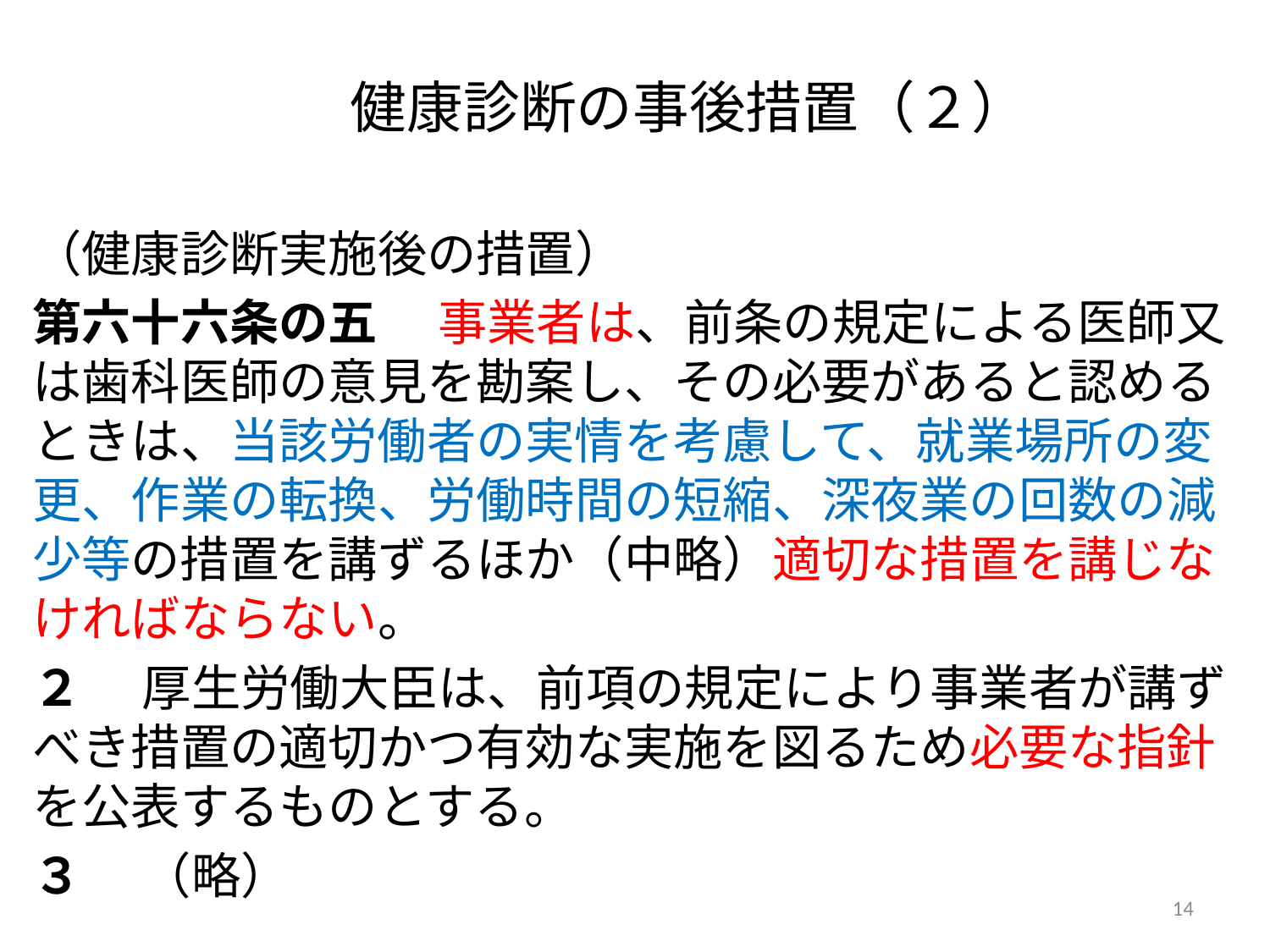

健康診断の事後措置（２）
（健康診断実施後の措置）
第六十六条の五 　事業者は、前条の規定による医師又は歯科医師の意見を勘案し、その必要があると認めるときは、当該労働者の実情を考慮して、就業場所の変更、作業の転換、労働時間の短縮、深夜業の回数の減少等の措置を講ずるほか（中略）適切な措置を講じなければならない。
２ 　厚生労働大臣は、前項の規定により事業者が講ずべき措置の適切かつ有効な実施を図るため必要な指針を公表するものとする。
３ 　（略）

14